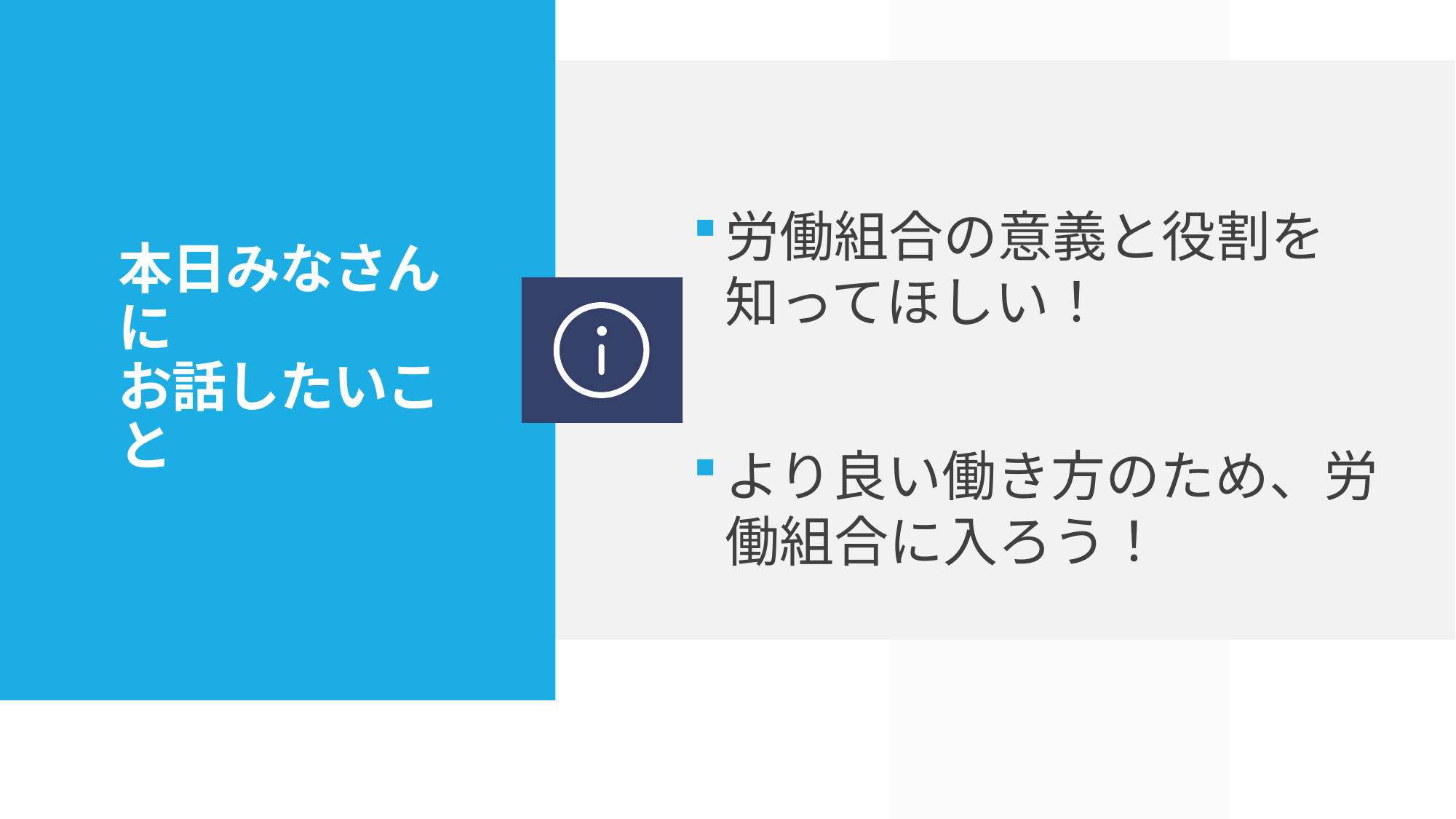

労働組合の意義と役割を知ってほしい！

より良い働き方のため、労働組合に入ろう！
# 本日みなさんに お話したいこと